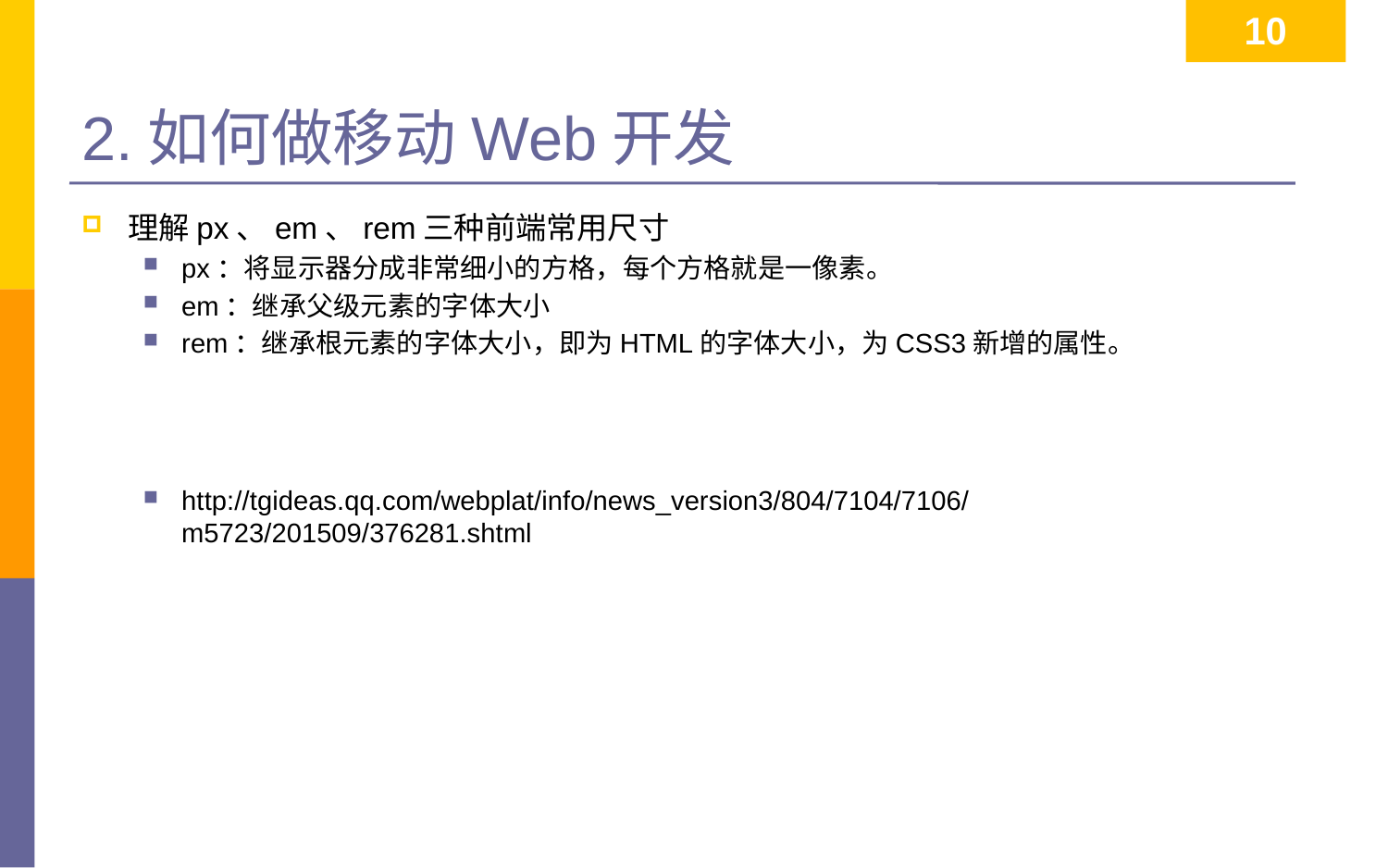

10
# 2.如何做移动Web开发

理解px、em、rem三种前端常用尺寸
px：将显示器分成非常细小的方格，每个方格就是一像素。
em：继承父级元素的字体大小
rem：继承根元素的字体大小，即为HTML的字体大小，为CSS3新增的属性。

http://tgideas.qq.com/webplat/info/news_version3/804/7104/7106/m5723/201509/376281.shtml